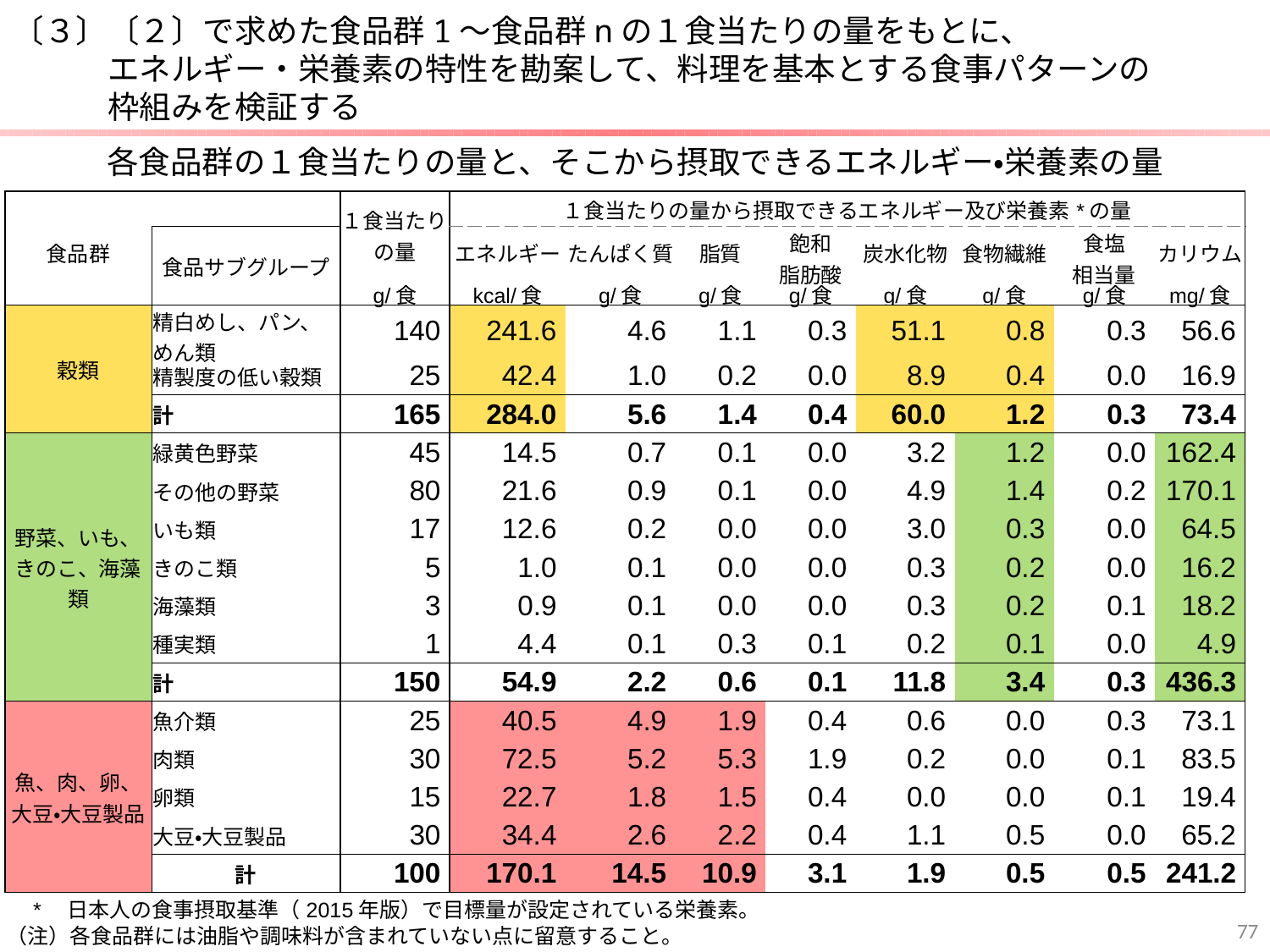

〔３〕〔２〕で求めた食品群1～食品群nの１食当たりの量をもとに、
　　　エネルギー・栄養素の特性を勘案して、料理を基本とする食事パターンの
　　　枠組みを検証する

各食品群の１食当たりの量と、そこから摂取できるエネルギー・栄養素の量
|  |  | １食当たりの量 | １食当たりの量から摂取できるエネルギー及び栄養素\*の量 |  |  |  |  |  |  |  |
| --- | --- | --- | --- | --- | --- | --- | --- | --- | --- | --- |
| 食品群 | 食品サブグループ |  | エネルギー | たんぱく質 | 脂質 | 飽和 脂肪酸 | 炭水化物 | 食物繊維 | 食塩 相当量 | カリウム |
|  |  | g/食 | kcal/食 | g/食 | g/食 | g/食 | g/食 | g/食 | g/食 | mg/食 |
| 穀類 | 精白めし、パン、 めん類 | 140 | 241.6 | 4.6 | 1.1 | 0.3 | 51.1 | 0.8 | 0.3 | 56.6 |
|  | 精製度の低い穀類 | 25 | 42.4 | 1.0 | 0.2 | 0.0 | 8.9 | 0.4 | 0.0 | 16.9 |
|  | 計 | 165 | 284.0 | 5.6 | 1.4 | 0.4 | 60.0 | 1.2 | 0.3 | 73.4 |
| 野菜、いも、 きのこ、海藻類 | 緑黄色野菜 | 45 | 14.5 | 0.7 | 0.1 | 0.0 | 3.2 | 1.2 | 0.0 | 162.4 |
|  | その他の野菜 | 80 | 21.6 | 0.9 | 0.1 | 0.0 | 4.9 | 1.4 | 0.2 | 170.1 |
|  | いも類 | 17 | 12.6 | 0.2 | 0.0 | 0.0 | 3.0 | 0.3 | 0.0 | 64.5 |
|  | きのこ類 | 5 | 1.0 | 0.1 | 0.0 | 0.0 | 0.3 | 0.2 | 0.0 | 16.2 |
|  | 海藻類 | 3 | 0.9 | 0.1 | 0.0 | 0.0 | 0.3 | 0.2 | 0.1 | 18.2 |
|  | 種実類 | 1 | 4.4 | 0.1 | 0.3 | 0.1 | 0.2 | 0.1 | 0.0 | 4.9 |
|  | 計 | 150 | 54.9 | 2.2 | 0.6 | 0.1 | 11.8 | 3.4 | 0.3 | 436.3 |
| 魚、肉、卵、 大豆・大豆製品 | 魚介類 | 25 | 40.5 | 4.9 | 1.9 | 0.4 | 0.6 | 0.0 | 0.3 | 73.1 |
|  | 肉類 | 30 | 72.5 | 5.2 | 5.3 | 1.9 | 0.2 | 0.0 | 0.1 | 83.5 |
|  | 卵類 | 15 | 22.7 | 1.8 | 1.5 | 0.4 | 0.0 | 0.0 | 0.1 | 19.4 |
|  | 大豆・大豆製品 | 30 | 34.4 | 2.6 | 2.2 | 0.4 | 1.1 | 0.5 | 0.0 | 65.2 |
|  | 計 | 100 | 170.1 | 14.5 | 10.9 | 3.1 | 1.9 | 0.5 | 0.5 | 241.2 |
| \*　日本人の食事摂取基準（2015年版）で目標量が設定されている栄養素。 |  |  |  |  |  |  |  |  |  |  |
| （注）各食品群には油脂や調味料が含まれていない点に留意すること。 |  |  |  |  |  |  |  |  |  |  |
77